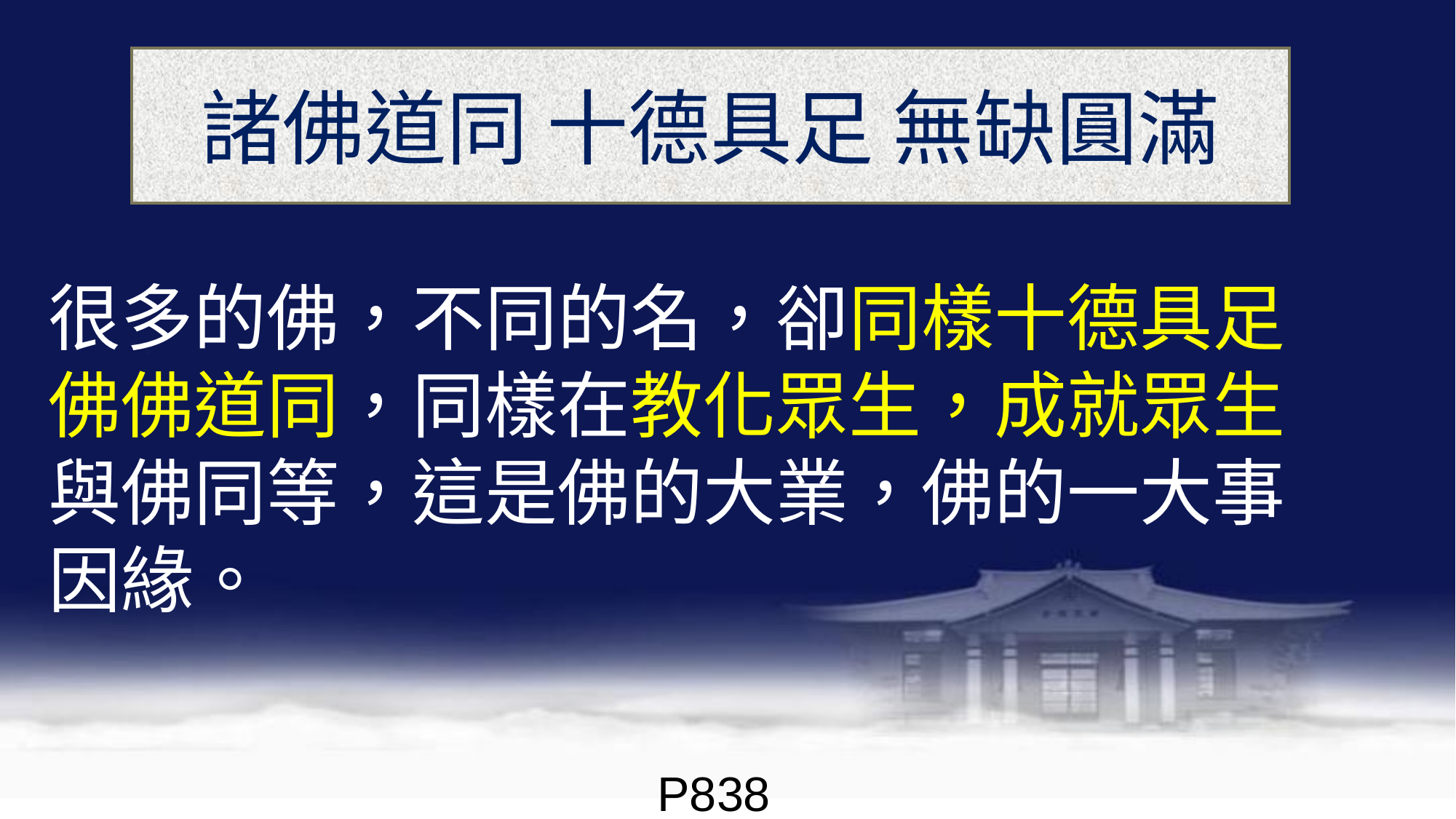

諸佛道同 十德具足 無缺圓滿

# 很多的佛，不同的名，卻同樣十德具足 佛佛道同，同樣在教化眾生，成就眾生與佛同等，這是佛的大業，佛的一大事因緣。
P838